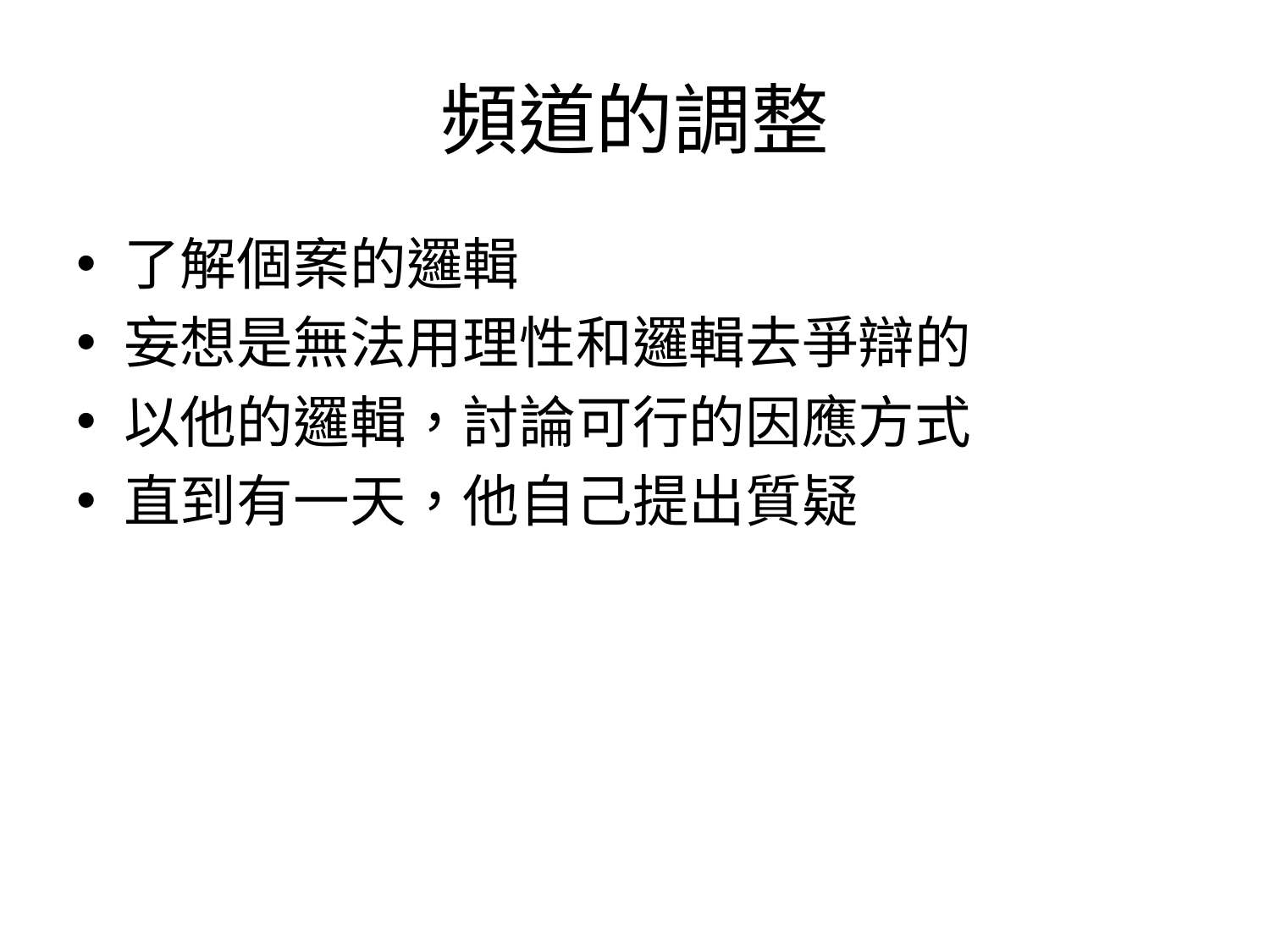

# 頻道的調整
了解個案的邏輯
妄想是無法用理性和邏輯去爭辯的
以他的邏輯，討論可行的因應方式
直到有一天，他自己提出質疑